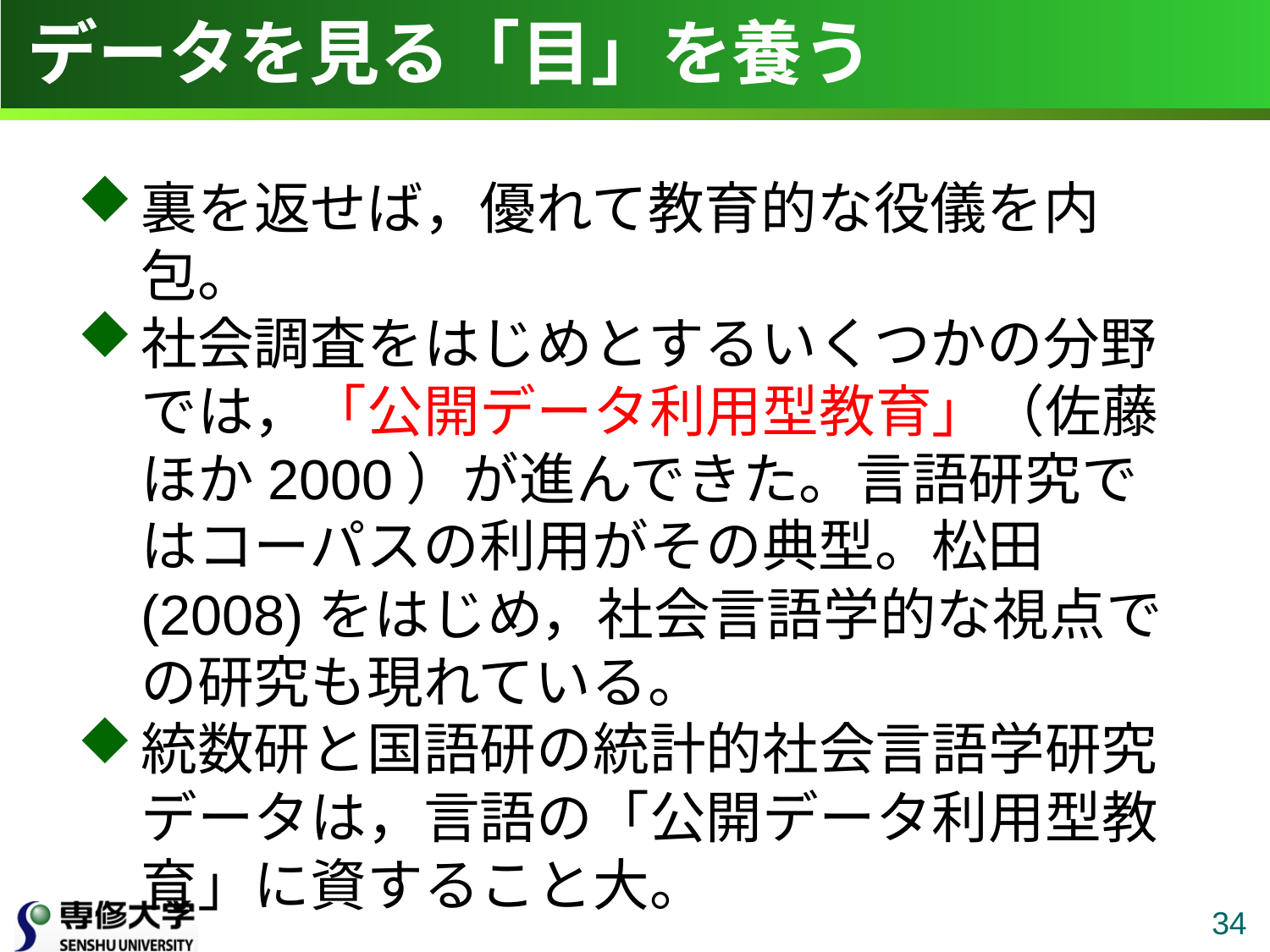

# データを見る「目」を養う
裏を返せば，優れて教育的な役儀を内包。
社会調査をはじめとするいくつかの分野では，「公開データ利用型教育」（佐藤ほか2000）が進んできた。言語研究ではコーパスの利用がその典型。松田(2008)をはじめ，社会言語学的な視点での研究も現れている。
統数研と国語研の統計的社会言語学研究データは，言語の「公開データ利用型教育」に資すること大。
34